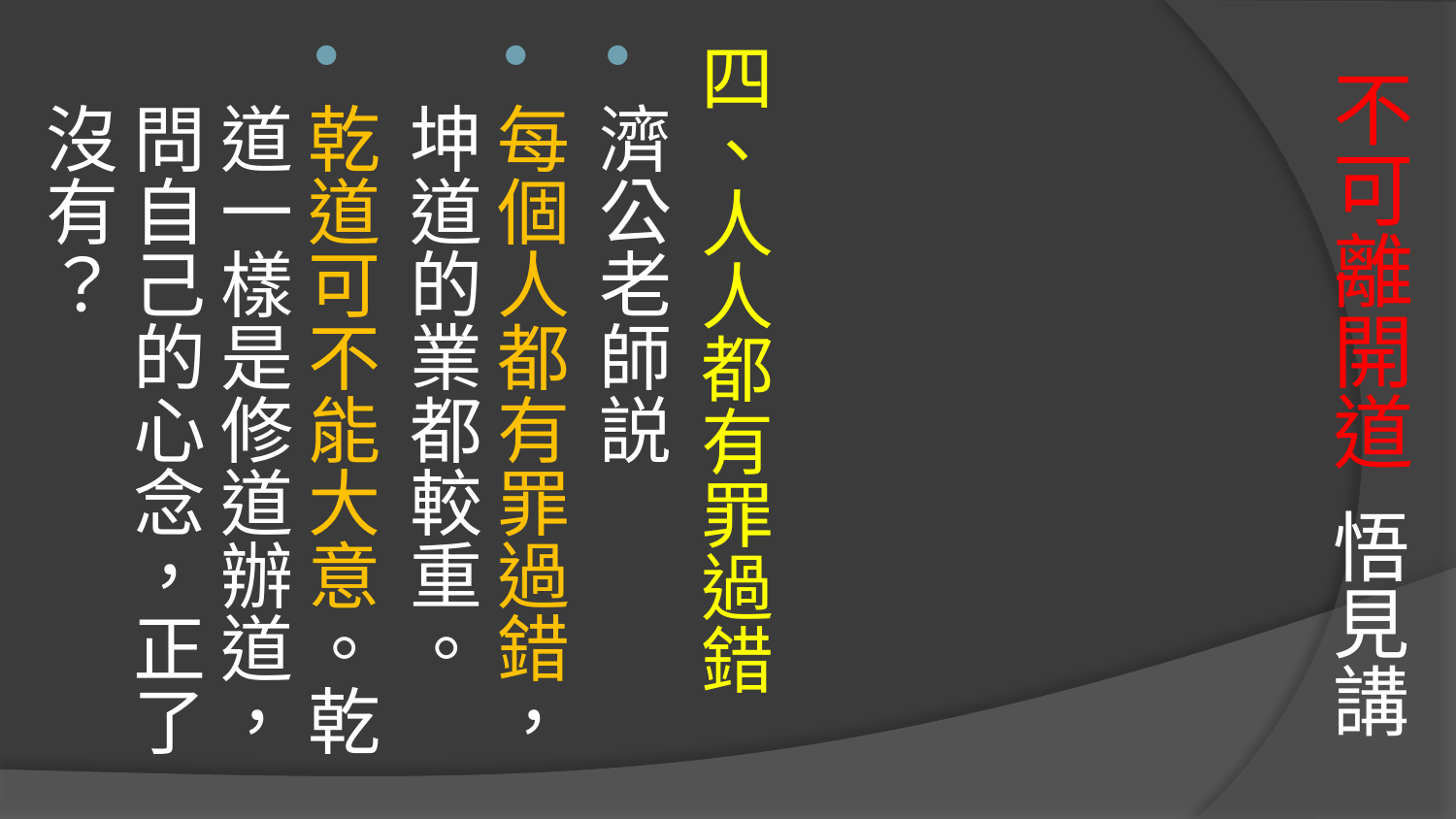

# 不可離開道  悟見講
四、人人都有罪過錯
濟公老師説
每個人都有罪過錯，坤道的業都較重。
乾道可不能大意。乾道一樣是修道辦道，問自己的心念，正了沒有？